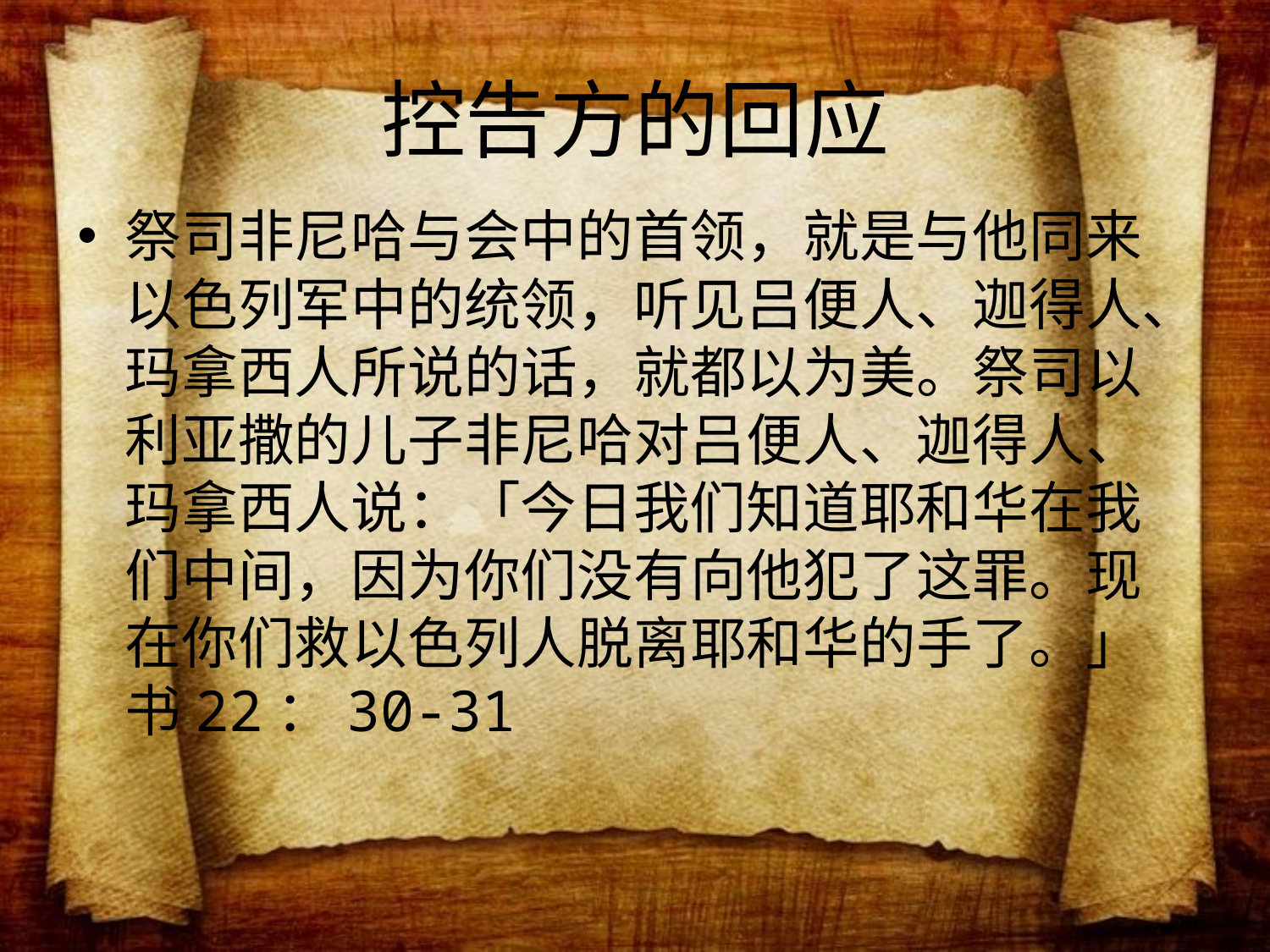

# 控告方的回应
祭司非尼哈与会中的首领，就是与他同来以色列军中的统领，听见吕便人、迦得人、玛拿西人所说的话，就都以为美。祭司以利亚撒的儿子非尼哈对吕便人、迦得人、玛拿西人说：「今日我们知道耶和华在我们中间，因为你们没有向他犯了这罪。现在你们救以色列人脱离耶和华的手了。」书22：30-31